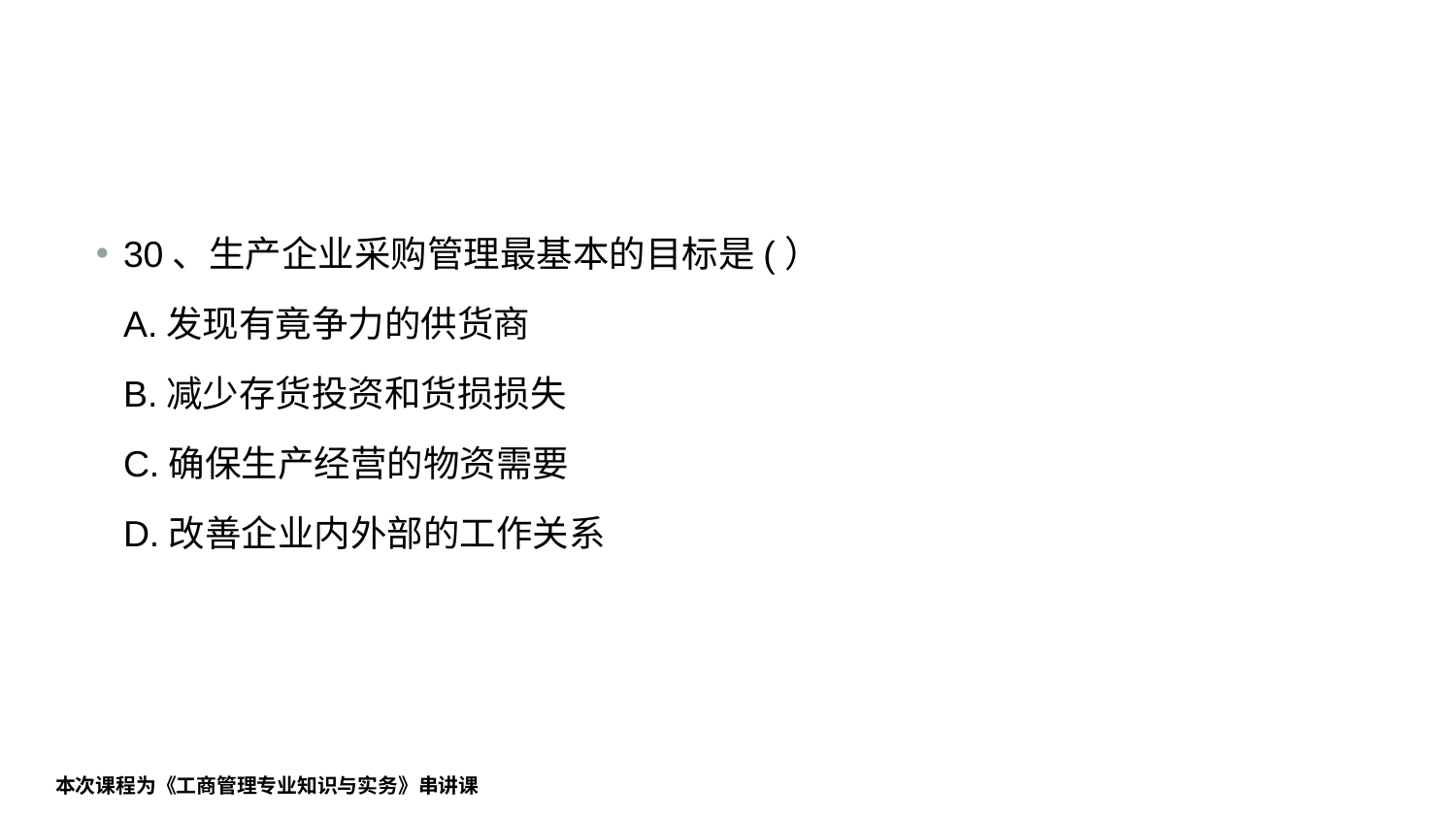

#

30、生产企业采购管理最基本的目标是(）
A.发现有竟争力的供货商
B.减少存货投资和货损损失
C.确保生产经营的物资需要
D.改善企业内外部的工作关系